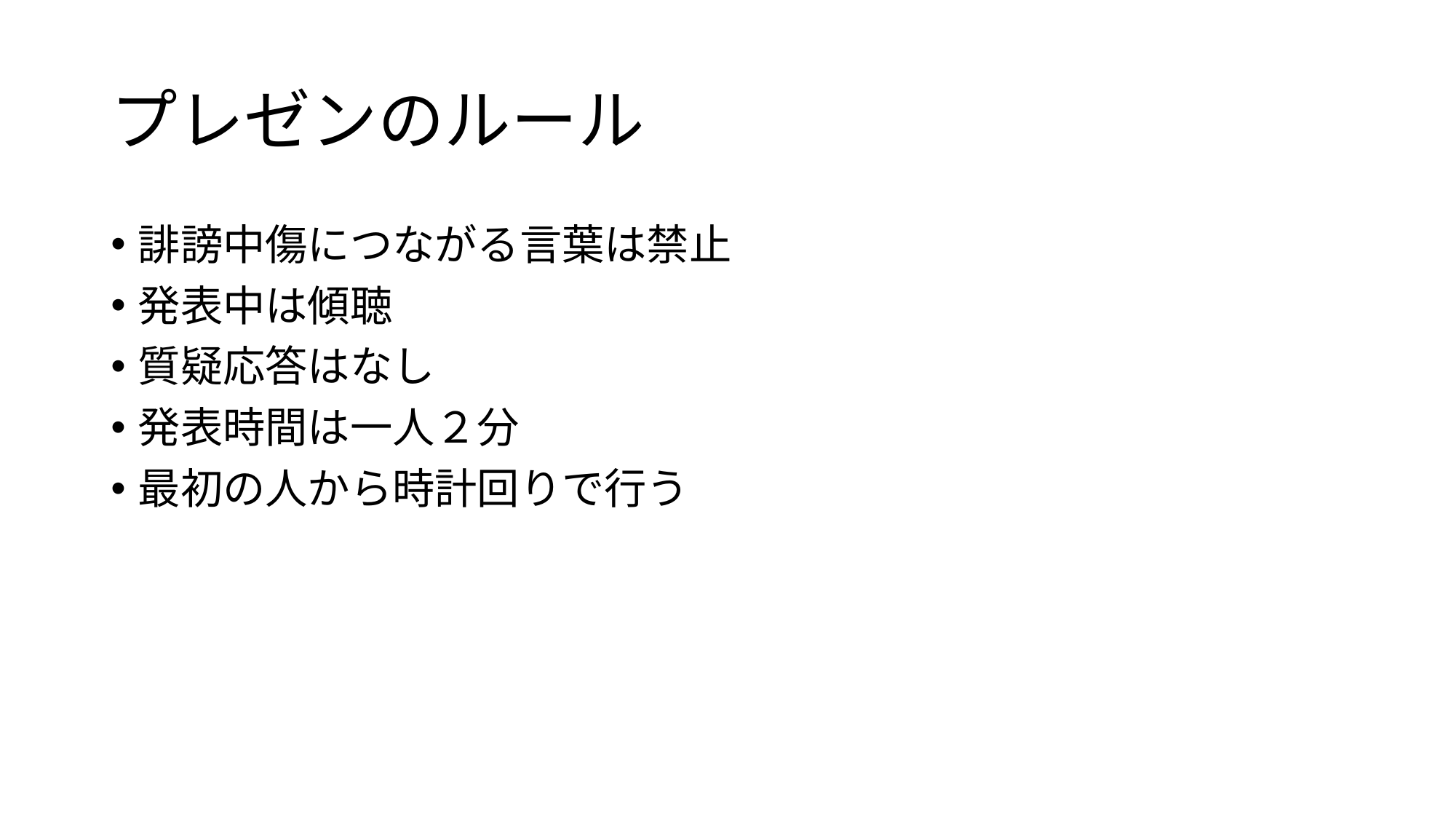

# プレゼンのルール
誹謗中傷につながる言葉は禁止
発表中は傾聴
質疑応答はなし
発表時間は一人２分
最初の人から時計回りで行う